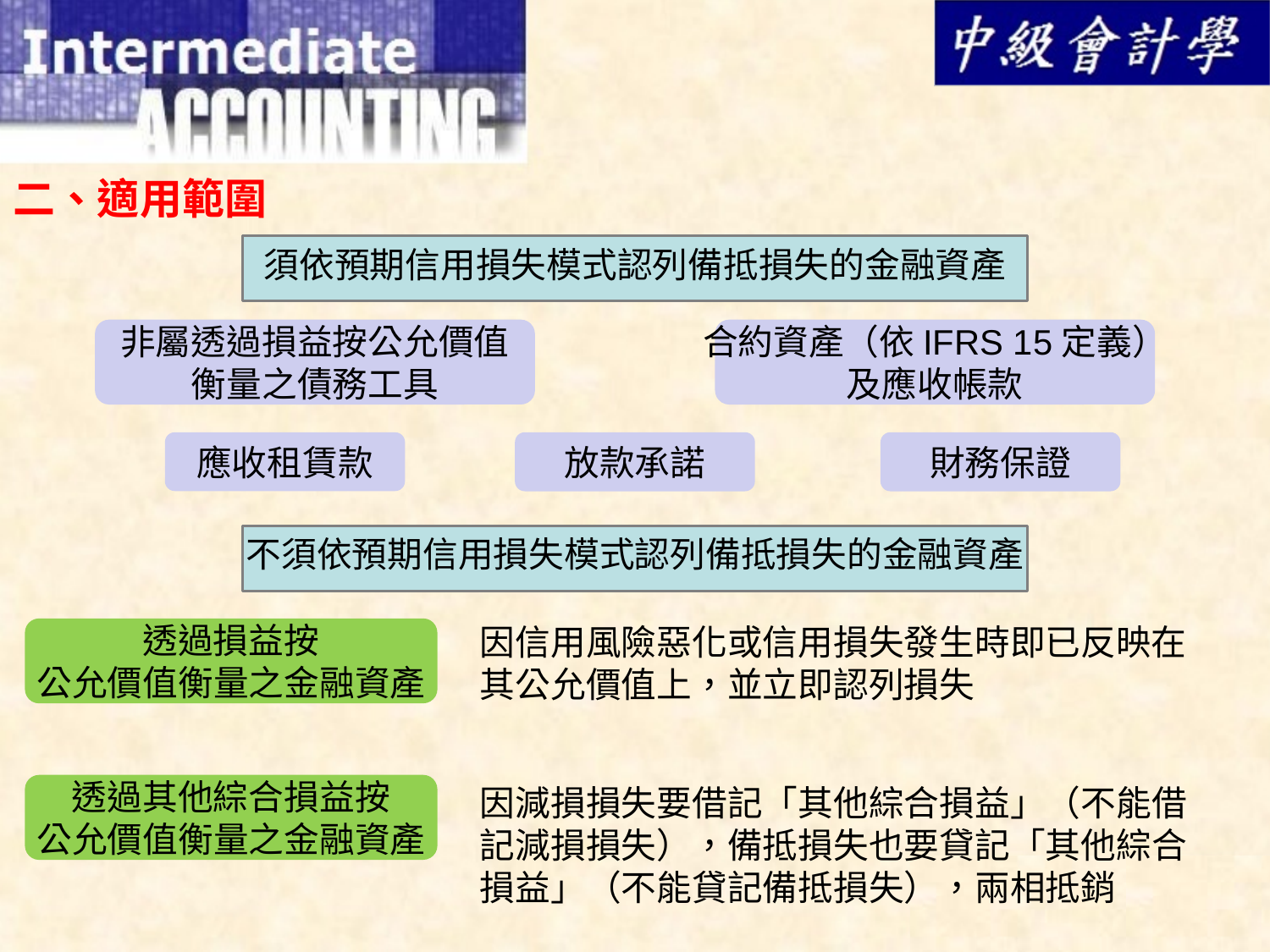

二、適用範圍
須依預期信用損失模式認列備抵損失的金融資產
非屬透過損益按公允價值
衡量之債務工具
合約資產（依IFRS 15定義）
及應收帳款
應收租賃款
放款承諾
財務保證
不須依預期信用損失模式認列備抵損失的金融資產
因信用風險惡化或信用損失發生時即已反映在其公允價值上，並立即認列損失
透過損益按
公允價值衡量之金融資產
透過其他綜合損益按
公允價值衡量之金融資產
因減損損失要借記「其他綜合損益」（不能借記減損損失），備抵損失也要貸記「其他綜合損益」（不能貸記備抵損失），兩相抵銷